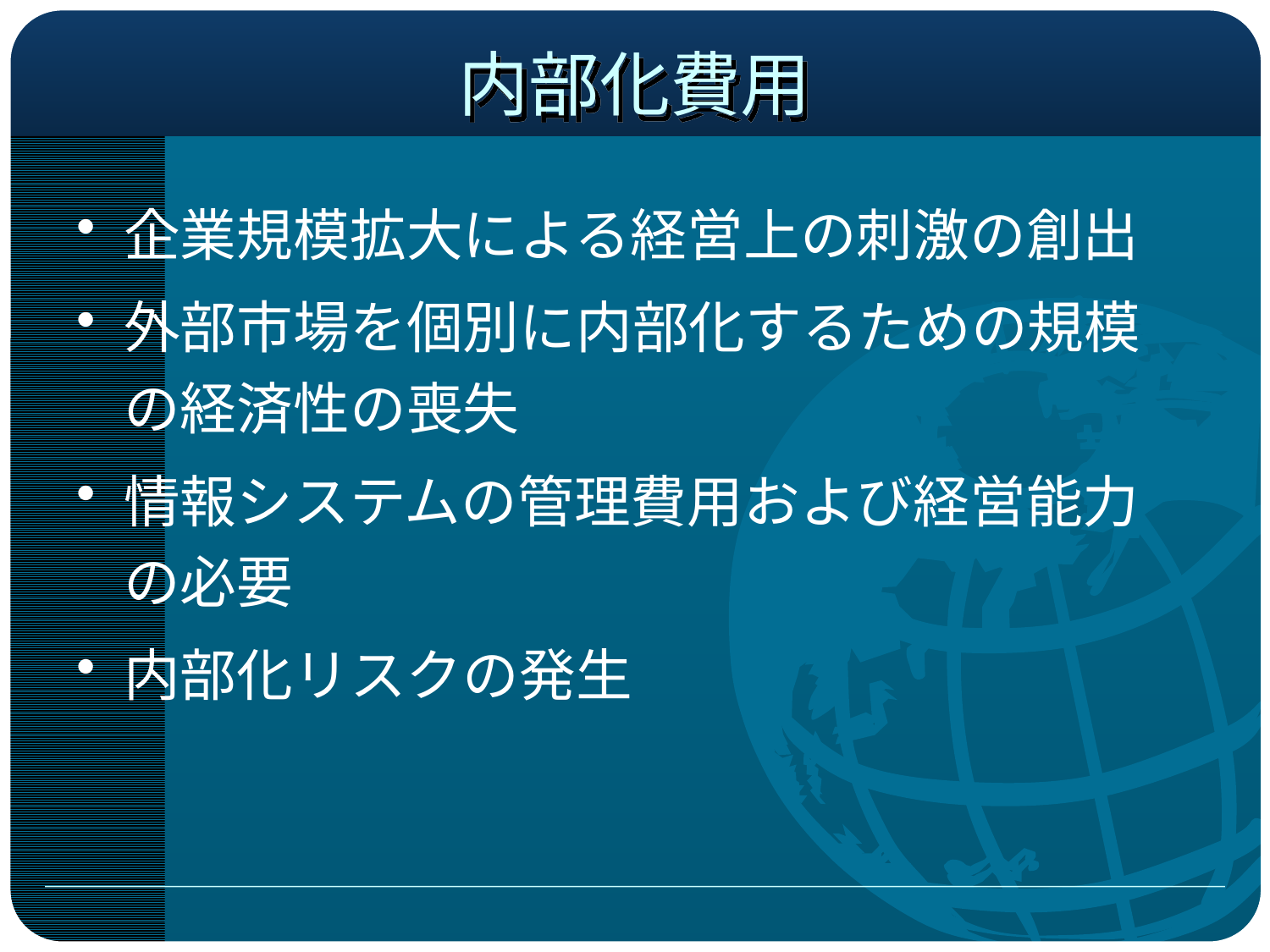

# 内部化費用
企業規模拡大による経営上の刺激の創出
外部市場を個別に内部化するための規模の経済性の喪失
情報システムの管理費用および経営能力の必要
内部化リスクの発生